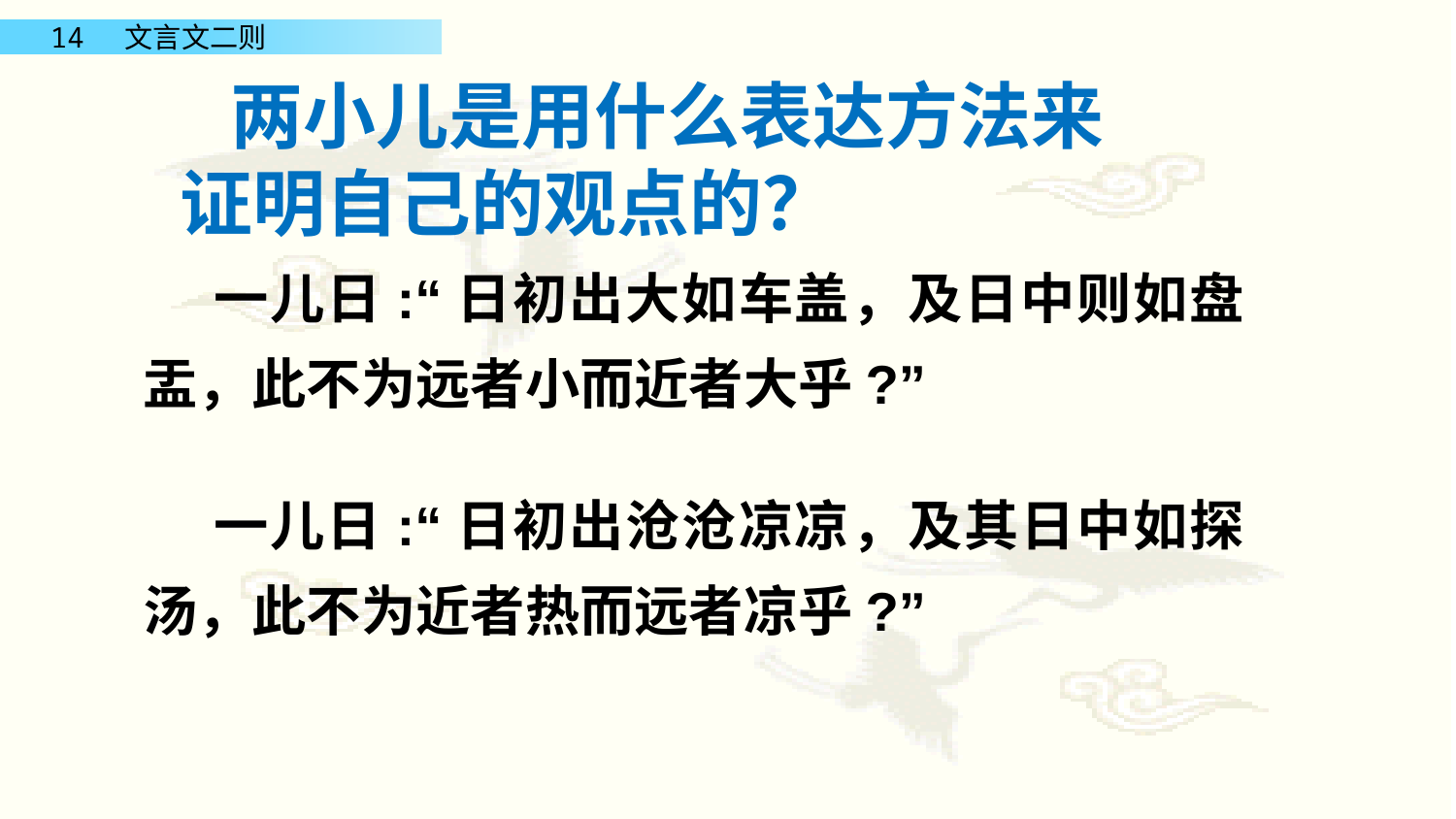

两小儿是用什么表达方法来证明自己的观点的？
    一儿日:“日初出大如车盖，及日中则如盘盂，此不为远者小而近者大乎?”
    一儿日:“日初出沧沧凉凉，及其日中如探汤，此不为近者热而远者凉乎?”